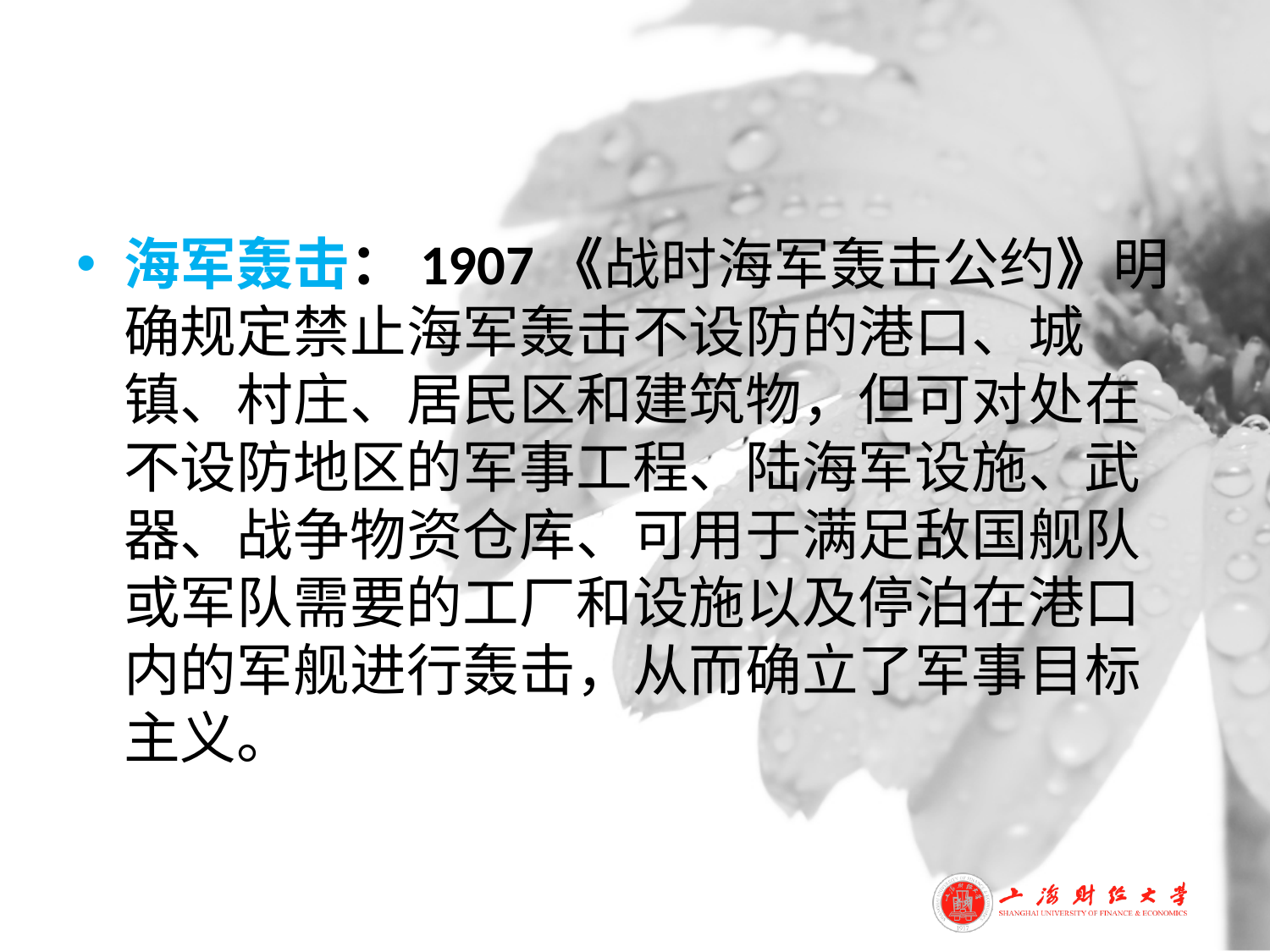

#
海军轰击：1907《战时海军轰击公约》明确规定禁止海军轰击不设防的港口、城镇、村庄、居民区和建筑物，但可对处在不设防地区的军事工程、陆海军设施、武器、战争物资仓库、可用于满足敌国舰队或军队需要的工厂和设施以及停泊在港口内的军舰进行轰击，从而确立了军事目标主义。